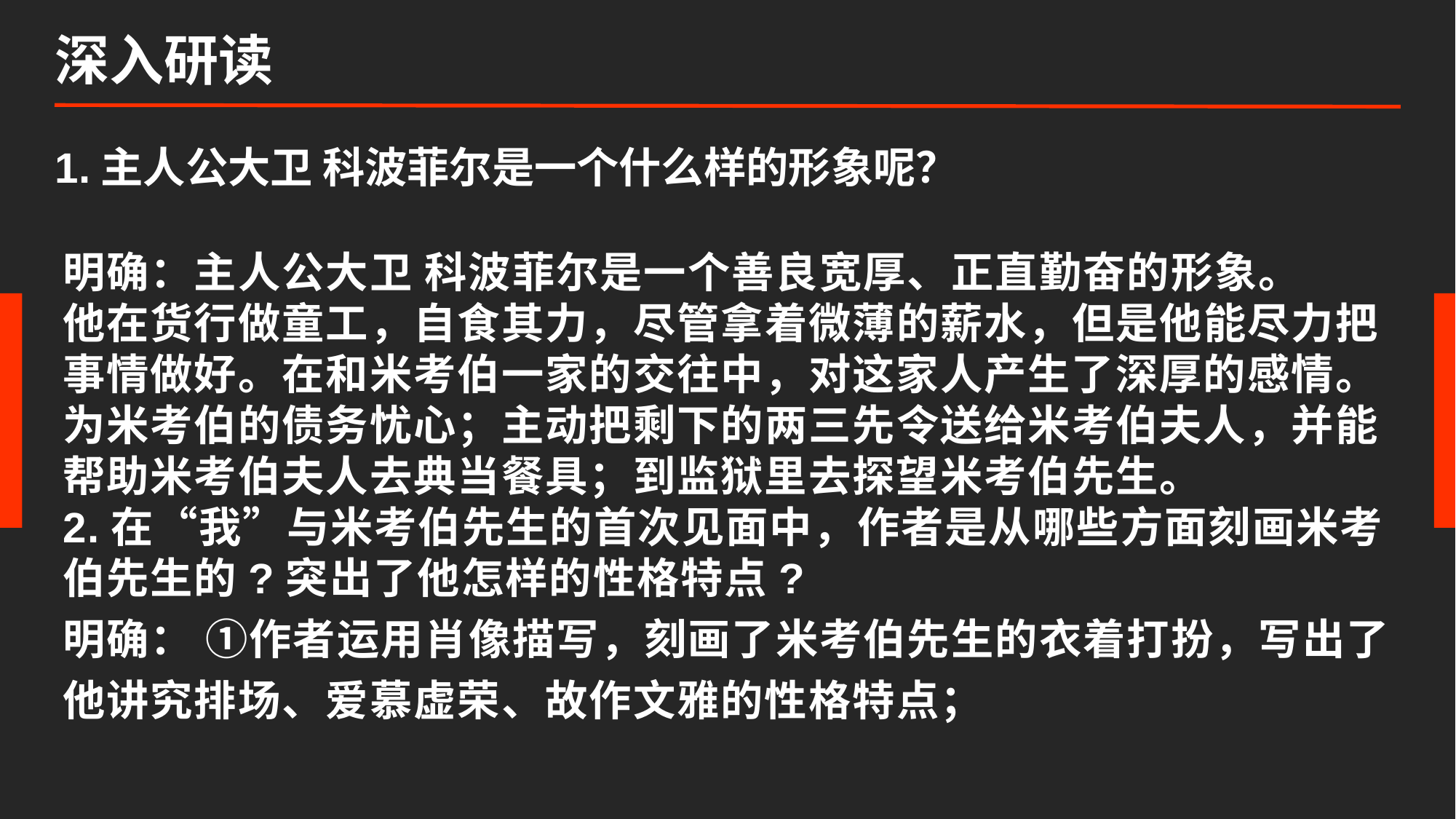

深入研读
1.主人公大卫 科波菲尔是一个什么样的形象呢？
明确：主人公大卫 科波菲尔是一个善良宽厚、正直勤奋的形象。
他在货行做童工，自食其力，尽管拿着微薄的薪水，但是他能尽力把事情做好。在和米考伯一家的交往中，对这家人产生了深厚的感情。为米考伯的债务忧心；主动把剩下的两三先令送给米考伯夫人，并能帮助米考伯夫人去典当餐具；到监狱里去探望米考伯先生。
2.在“我”与米考伯先生的首次见面中，作者是从哪些方面刻画米考伯先生的?突出了他怎样的性格特点?
明确： ①作者运用肖像描写，刻画了米考伯先生的衣着打扮，写出了他讲究排场、爱慕虚荣、故作文雅的性格特点；